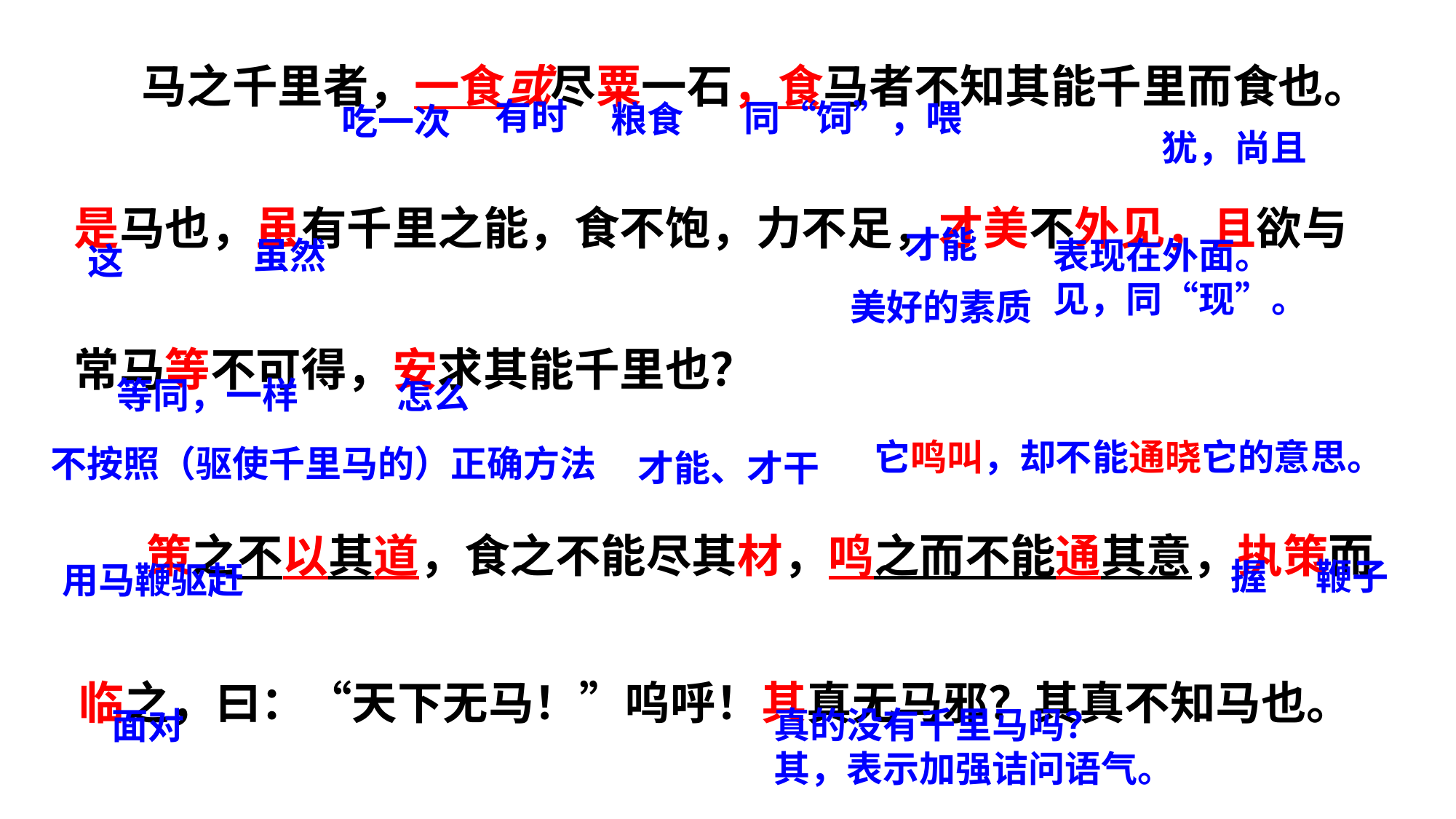

马之千里者，一食或尽粟一石，食马者不知其能千里而食也。是马也，虽有千里之能，食不饱，力不足，才美不外见，且欲与常马等不可得，安求其能千里也？
有时
同“饲”，喂
粮食
吃一次
犹，尚且
才能
美好的素质
虽然
表现在外面。见，同“现”。
这
等同，一样
怎么
策之不以其道，食之不能尽其材，鸣之而不能通其意，执策而临之，曰：“天下无马！”呜呼！其真无马邪？其真不知马也。
它鸣叫，却不能通晓它的意思。
不按照（驱使千里马的）正确方法
才能、才干
握
鞭子
用马鞭驱赶
真的没有千里马吗？
其，表示加强诘问语气。
面对